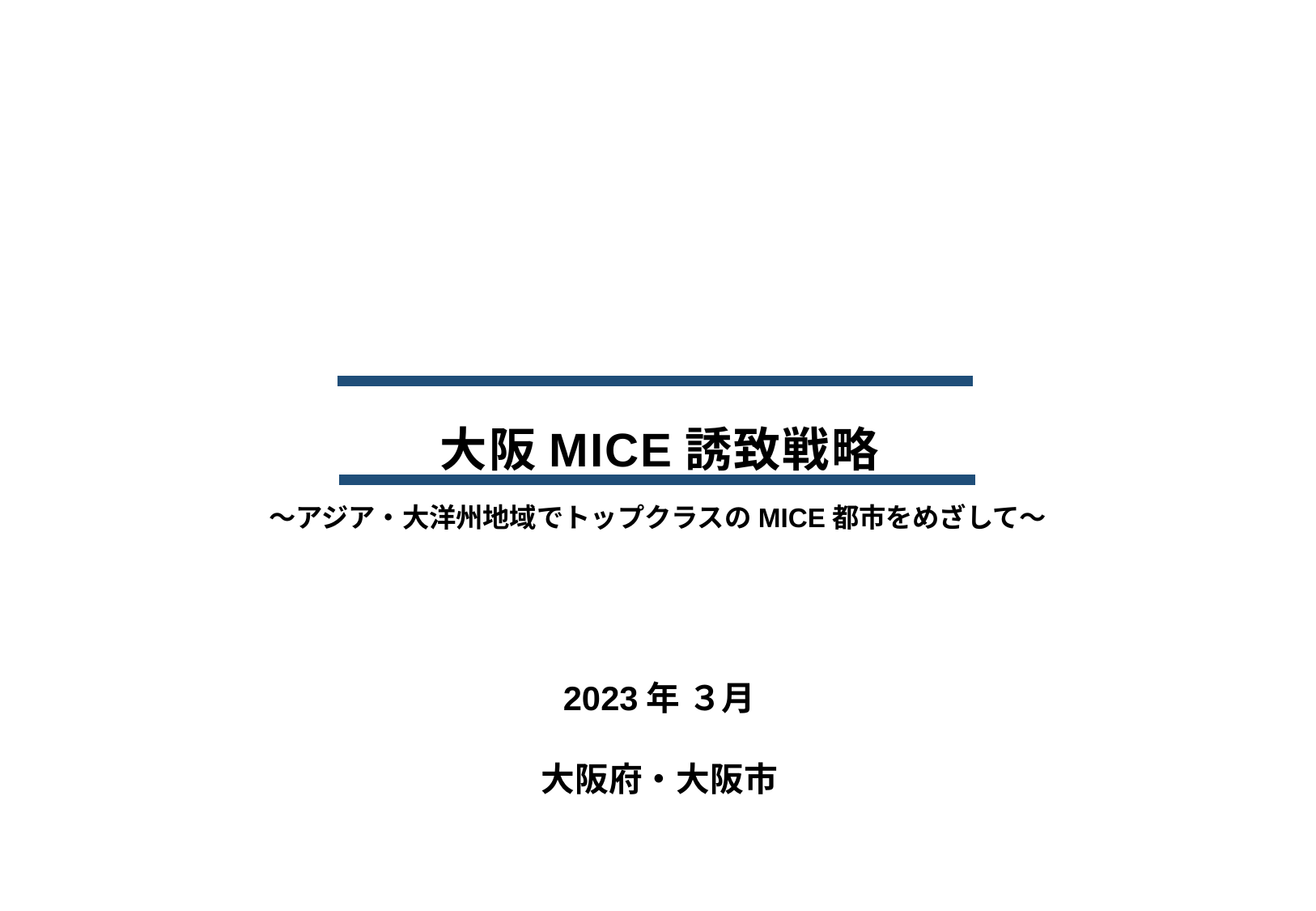

大阪MICE誘致戦略
～アジア・大洋州地域でトップクラスのMICE都市をめざして～
2023年 ３月

大阪府・大阪市